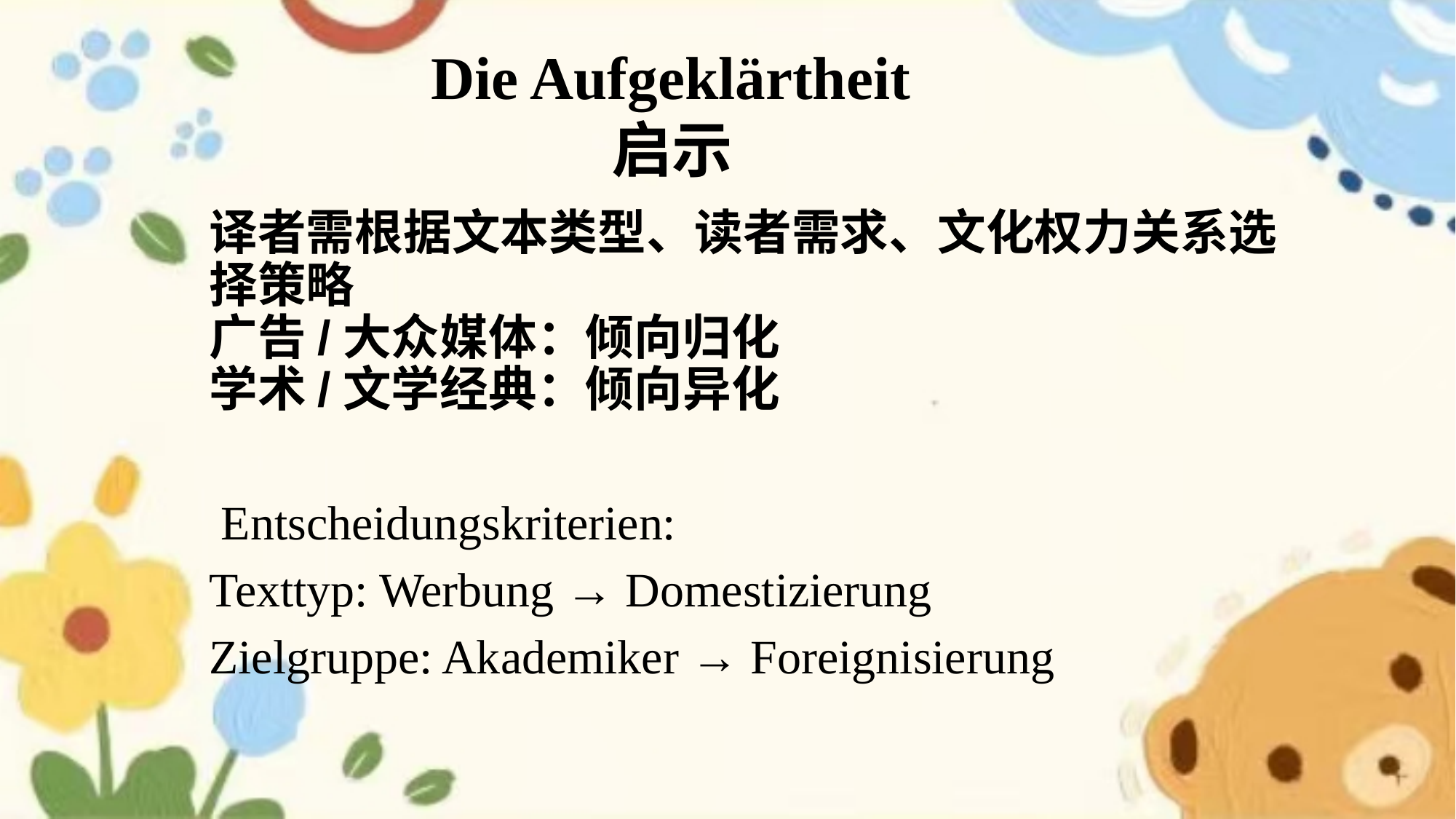

Die Aufgeklärtheit
            启示
# 译者需根据文本类型、读者需求、文化权力关系选择策略 广告/大众媒体：倾向归化 学术/文学经典：倾向异化
 Entscheidungskriterien:
Texttyp: Werbung → Domestizierung
Zielgruppe: Akademiker → Foreignisierung